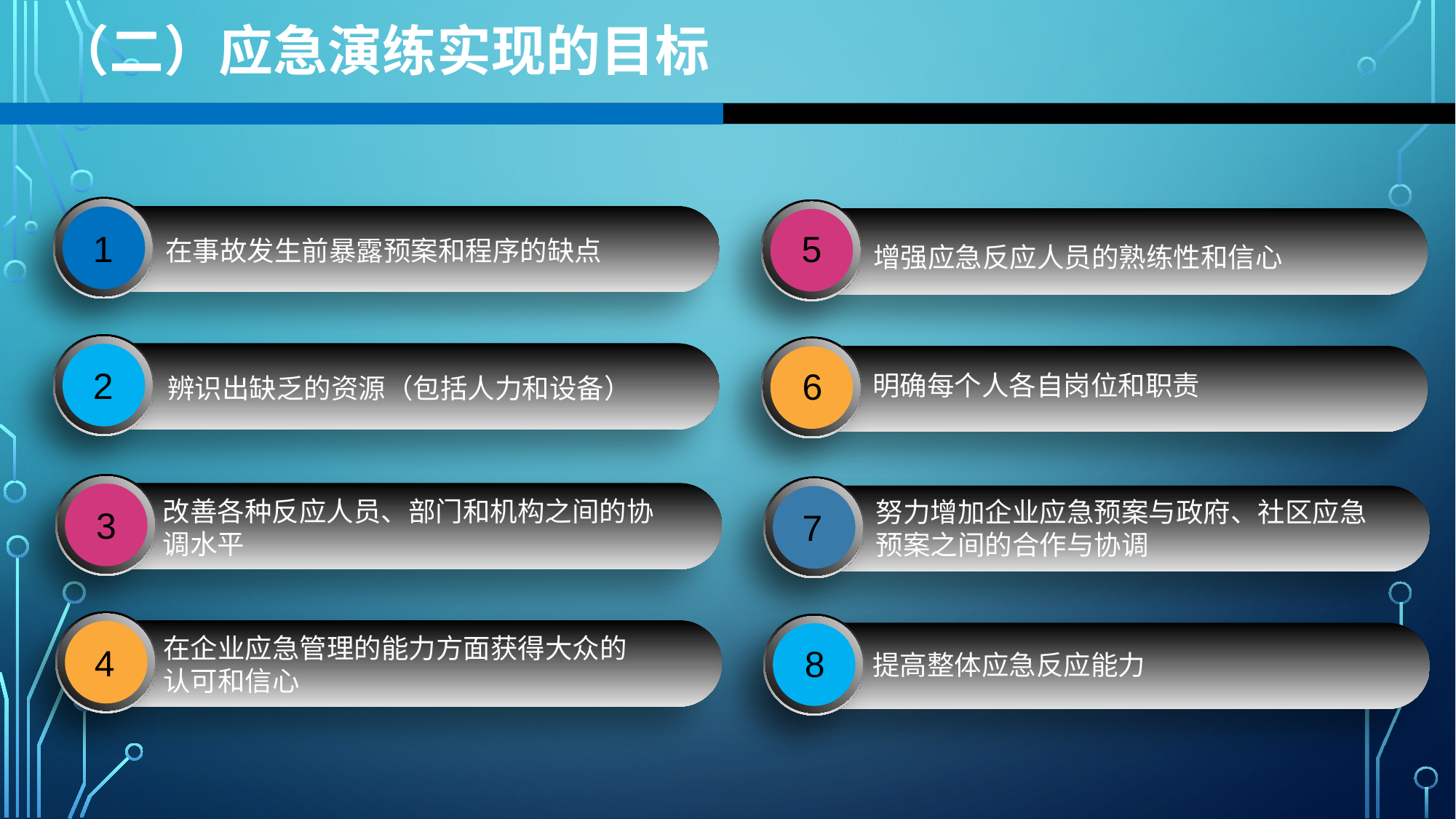

（二）应急演练实现的目标

5
1
在事故发生前暴露预案和程序的缺点
增强应急反应人员的熟练性和信心

2
6
明确每个人各自岗位和职责
辨识出缺乏的资源（包括人力和设备）

改善各种反应人员、部门和机构之间的协调水平
努力增加企业应急预案与政府、社区应急预案之间的合作与协调
3
7

在企业应急管理的能力方面获得大众的认可和信心
4
8
提高整体应急反应能力